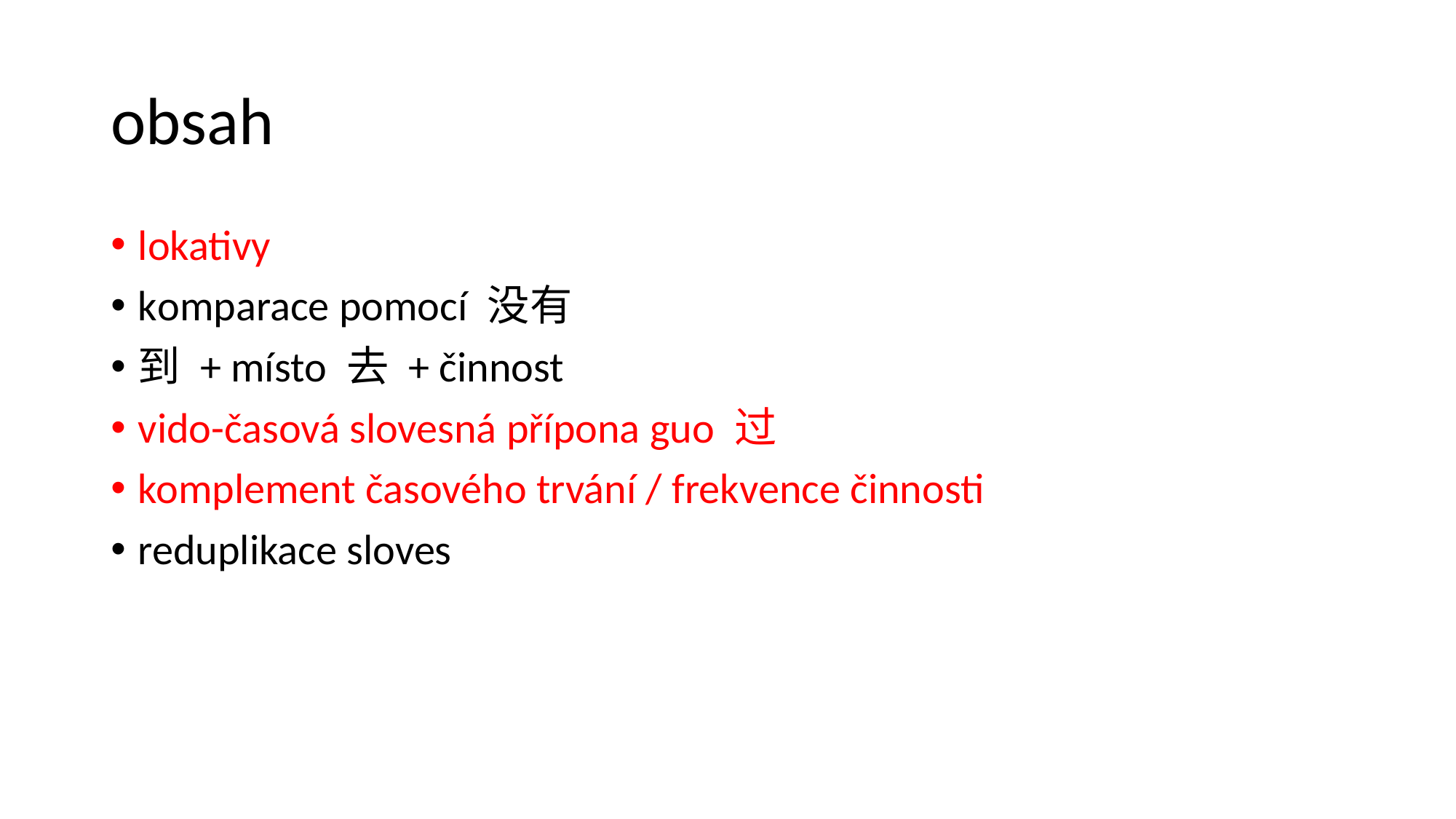

# obsah
lokativy
komparace pomocí 没有
到 + místo 去 + činnost
vido-časová slovesná přípona guo 过
komplement časového trvání / frekvence činnosti
reduplikace sloves